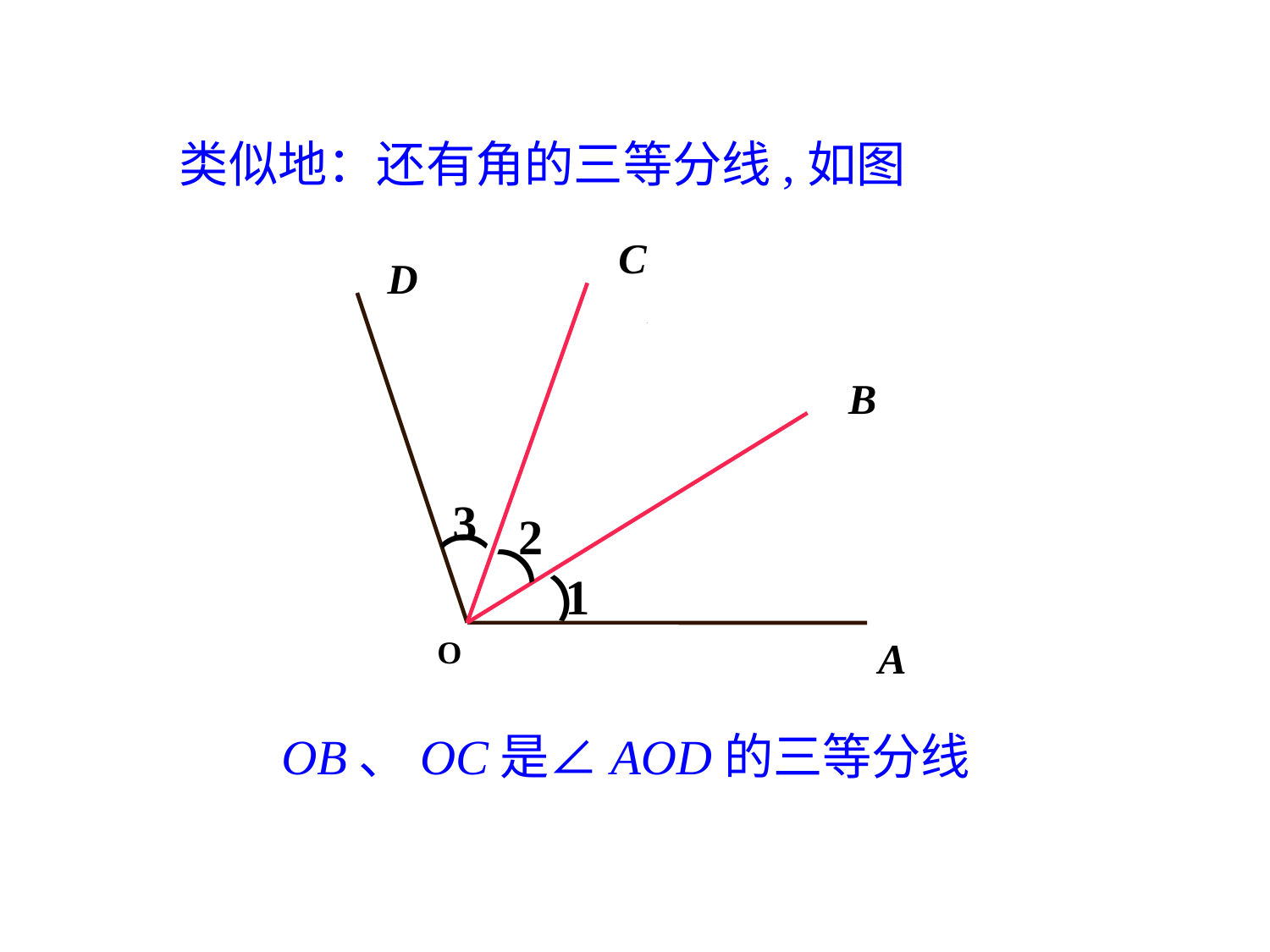

类似地：还有角的三等分线,如图
C
D

B

3
2
⌒
⌒
1
⌒

O
A
OB、OC是∠AOD的三等分线